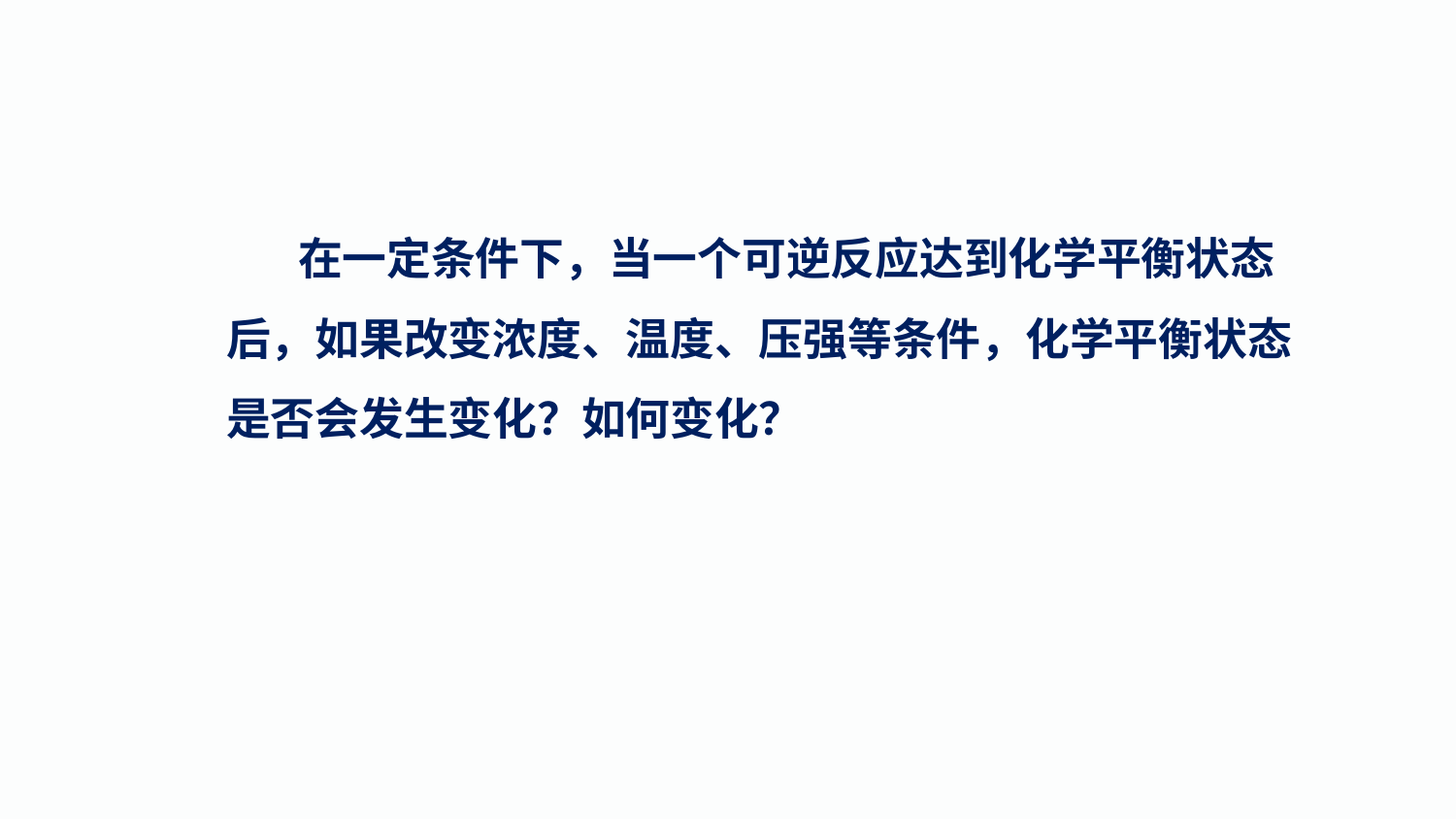

在一定条件下，当一个可逆反应达到化学平衡状态后，如果改变浓度、温度、压强等条件，化学平衡状态是否会发生变化？如何变化？